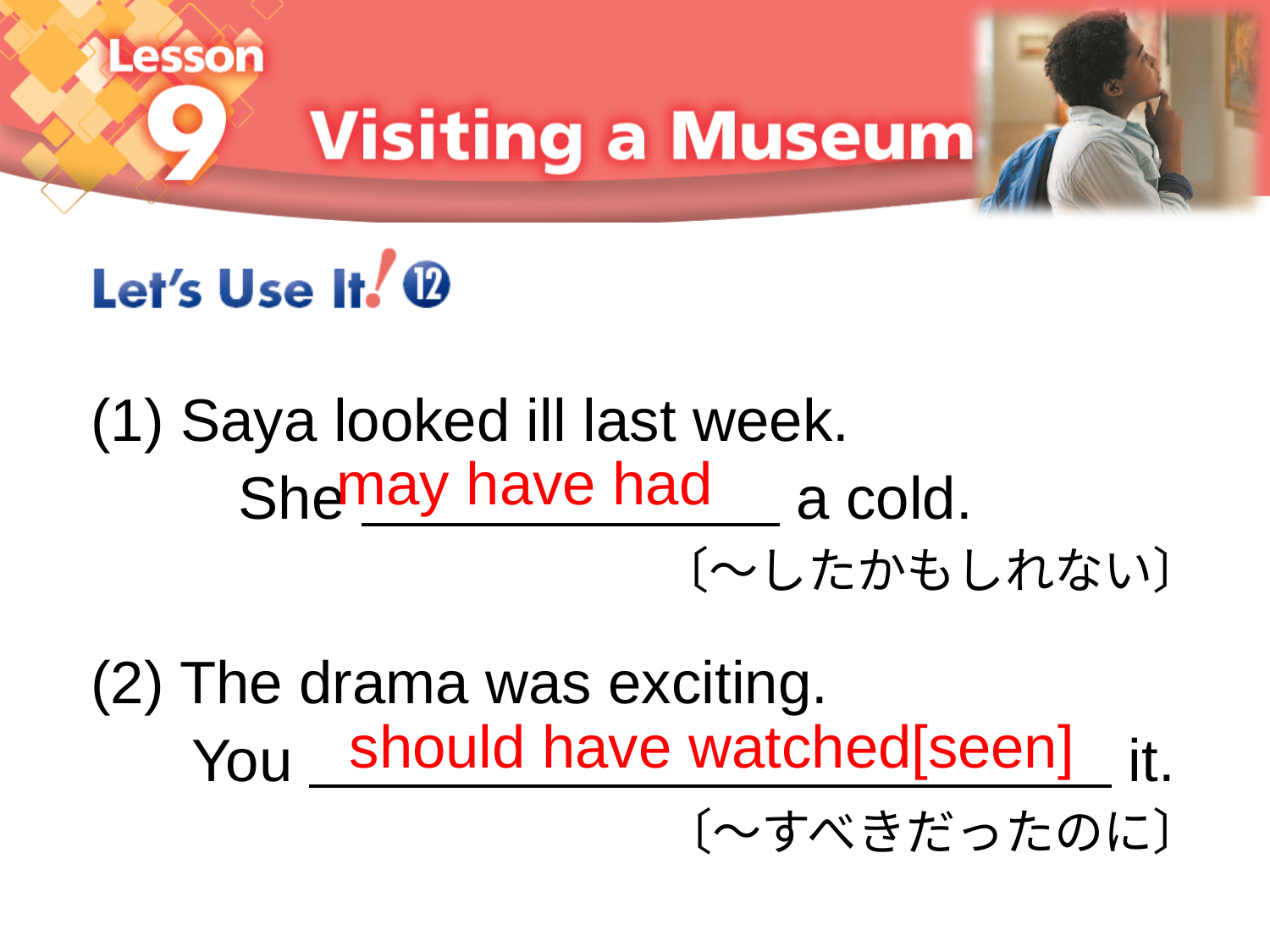

Saya looked ill last week.
　　 She                           a cold.
〔〜したかもしれない〕
(2) The drama was exciting.
      You                                                  it.
〔〜すべきだったのに〕
may have had
should have watched[seen]